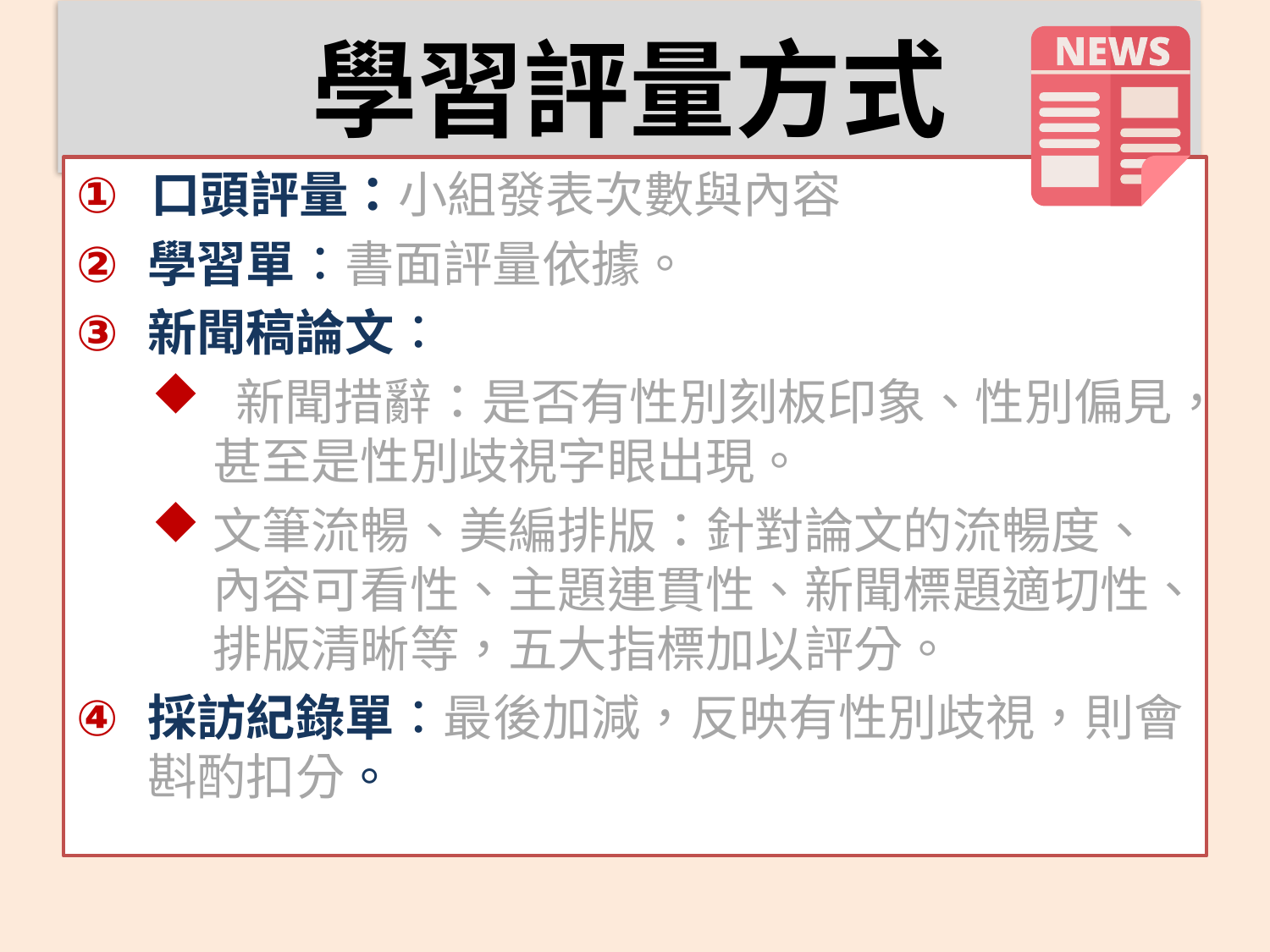

# 學習評量方式

口頭評量：小組發表次數與內容
學習單：書面評量依據。
新聞稿論文：
 新聞措辭：是否有性別刻板印象、性別偏見，甚至是性別歧視字眼出現。
文筆流暢、美編排版：針對論文的流暢度、內容可看性、主題連貫性、新聞標題適切性、排版清晰等，五大指標加以評分。
採訪紀錄單：最後加減，反映有性別歧視，則會斟酌扣分。